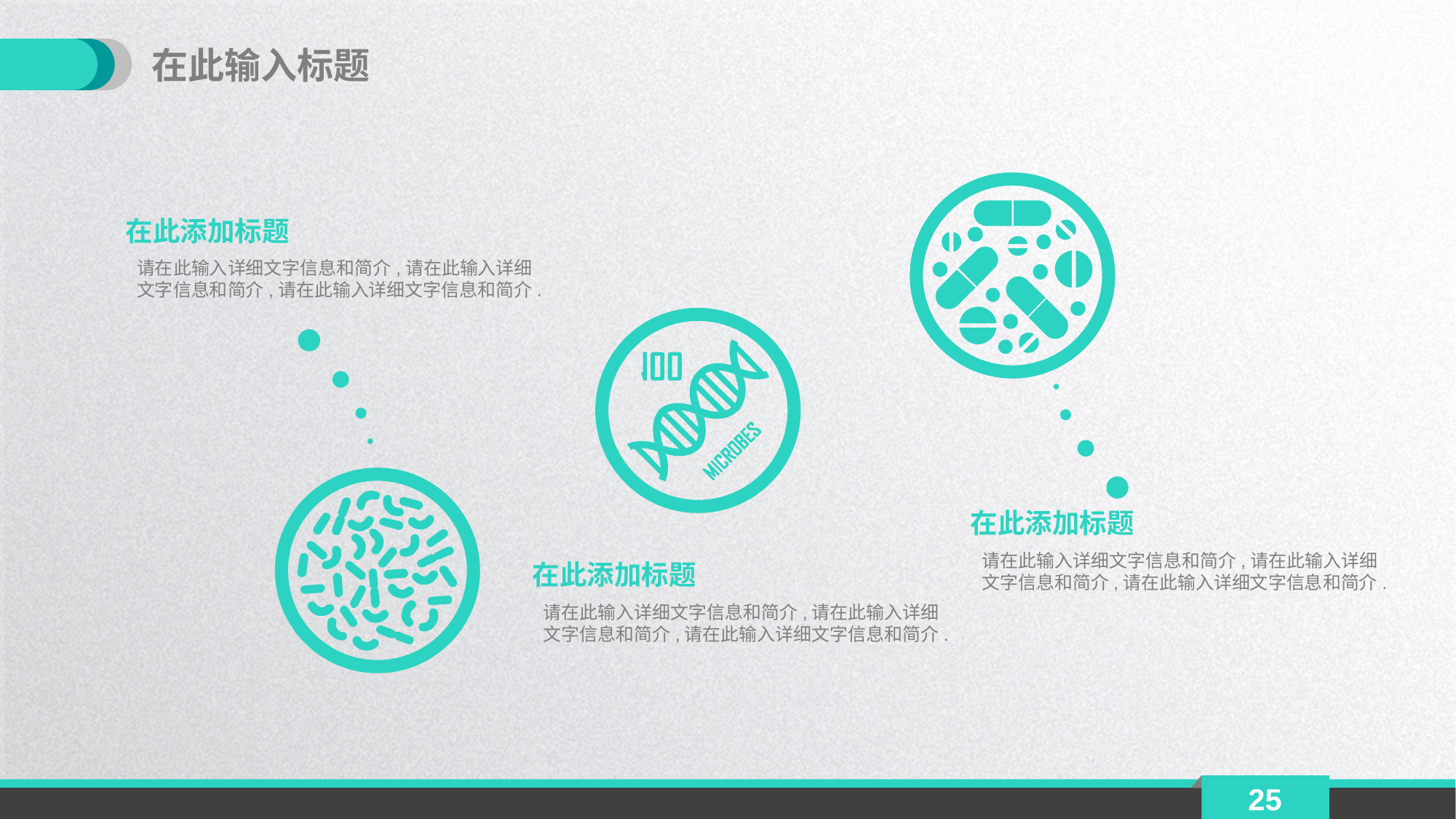

在此输入标题

在此添加标题
请在此输入详细文字信息和简介,请在此输入详细文字信息和简介,请在此输入详细文字信息和简介.

在此添加标题
请在此输入详细文字信息和简介,请在此输入详细文字信息和简介,请在此输入详细文字信息和简介.
在此添加标题
请在此输入详细文字信息和简介,请在此输入详细文字信息和简介,请在此输入详细文字信息和简介.

25